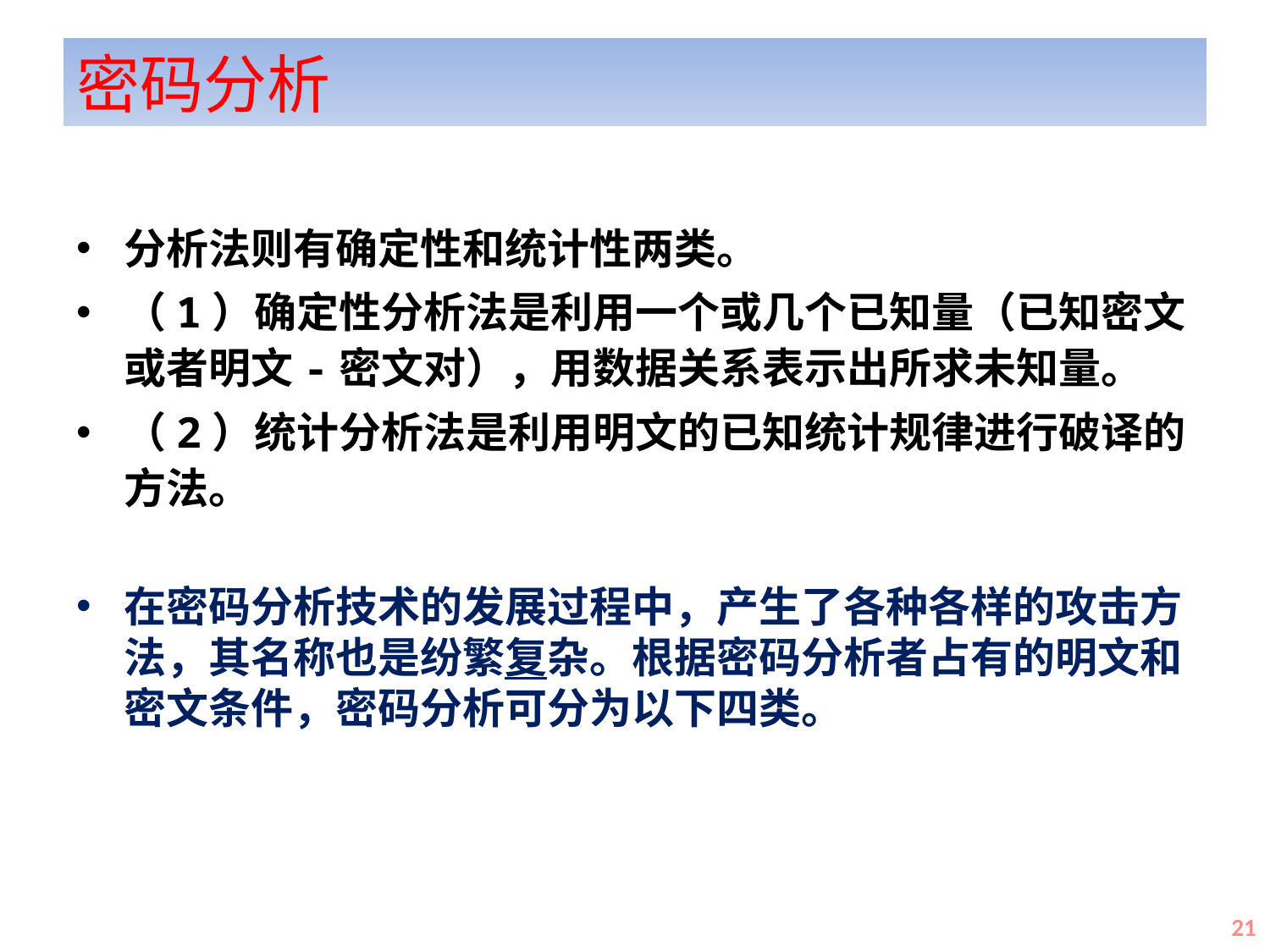

# 密码分析

分析法则有确定性和统计性两类。
（1）确定性分析法是利用一个或几个已知量（已知密文或者明文-密文对），用数据关系表示出所求未知量。
（2）统计分析法是利用明文的已知统计规律进行破译的方法。

在密码分析技术的发展过程中，产生了各种各样的攻击方法，其名称也是纷繁复杂。根据密码分析者占有的明文和密文条件，密码分析可分为以下四类。
21